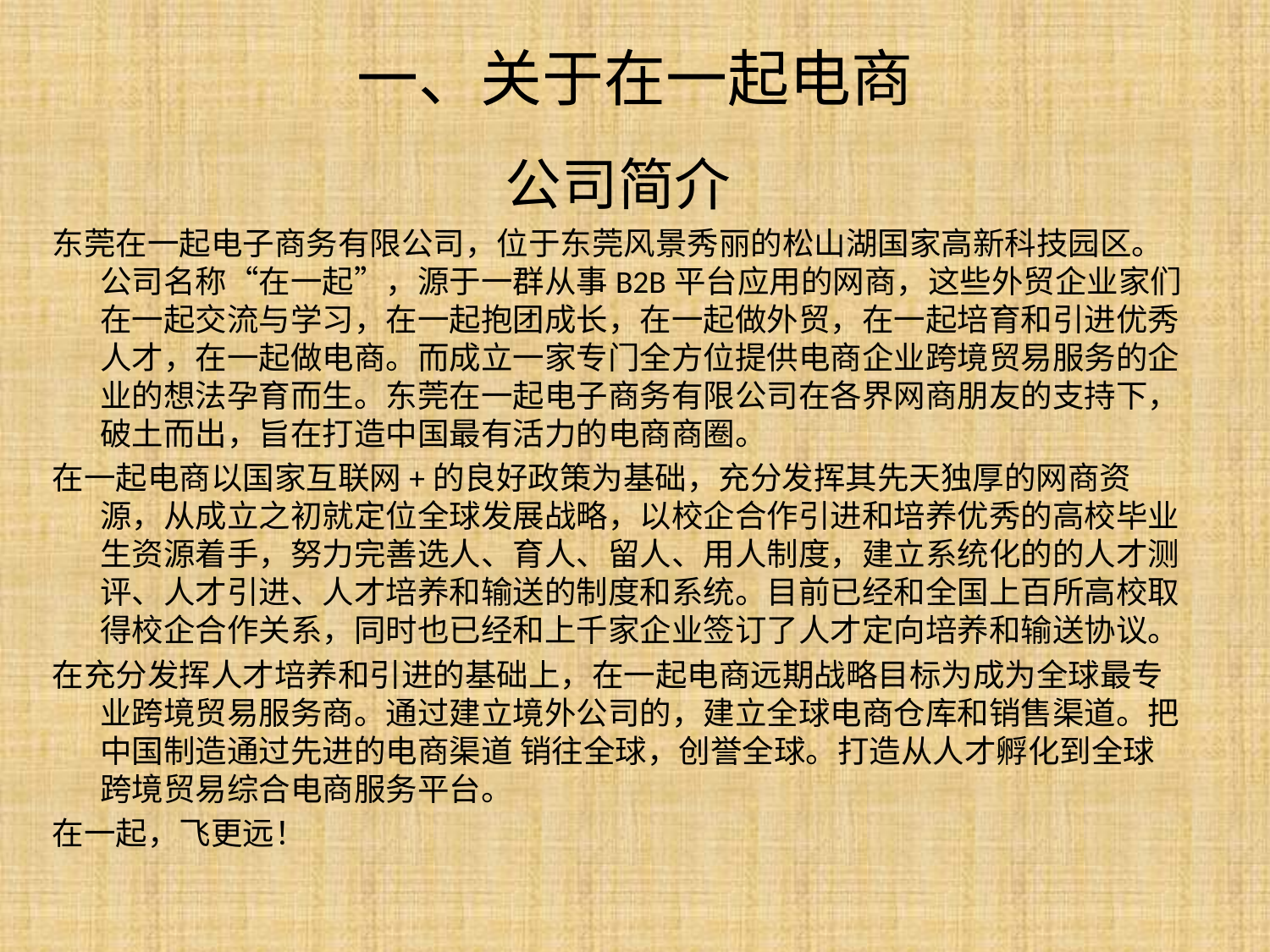

# 一、关于在一起电商
公司简介
东莞在一起电子商务有限公司，位于东莞风景秀丽的松山湖国家高新科技园区。公司名称“在一起”，源于一群从事B2B平台应用的网商，这些外贸企业家们在一起交流与学习，在一起抱团成长，在一起做外贸，在一起培育和引进优秀人才，在一起做电商。而成立一家专门全方位提供电商企业跨境贸易服务的企业的想法孕育而生。东莞在一起电子商务有限公司在各界网商朋友的支持下，破土而出，旨在打造中国最有活力的电商商圈。
在一起电商以国家互联网+的良好政策为基础，充分发挥其先天独厚的网商资源，从成立之初就定位全球发展战略，以校企合作引进和培养优秀的高校毕业生资源着手，努力完善选人、育人、留人、用人制度，建立系统化的的人才测评、人才引进、人才培养和输送的制度和系统。目前已经和全国上百所高校取得校企合作关系，同时也已经和上千家企业签订了人才定向培养和输送协议。
在充分发挥人才培养和引进的基础上，在一起电商远期战略目标为成为全球最专业跨境贸易服务商。通过建立境外公司的，建立全球电商仓库和销售渠道。把中国制造通过先进的电商渠道 销往全球，创誉全球。打造从人才孵化到全球跨境贸易综合电商服务平台。
在一起，飞更远！